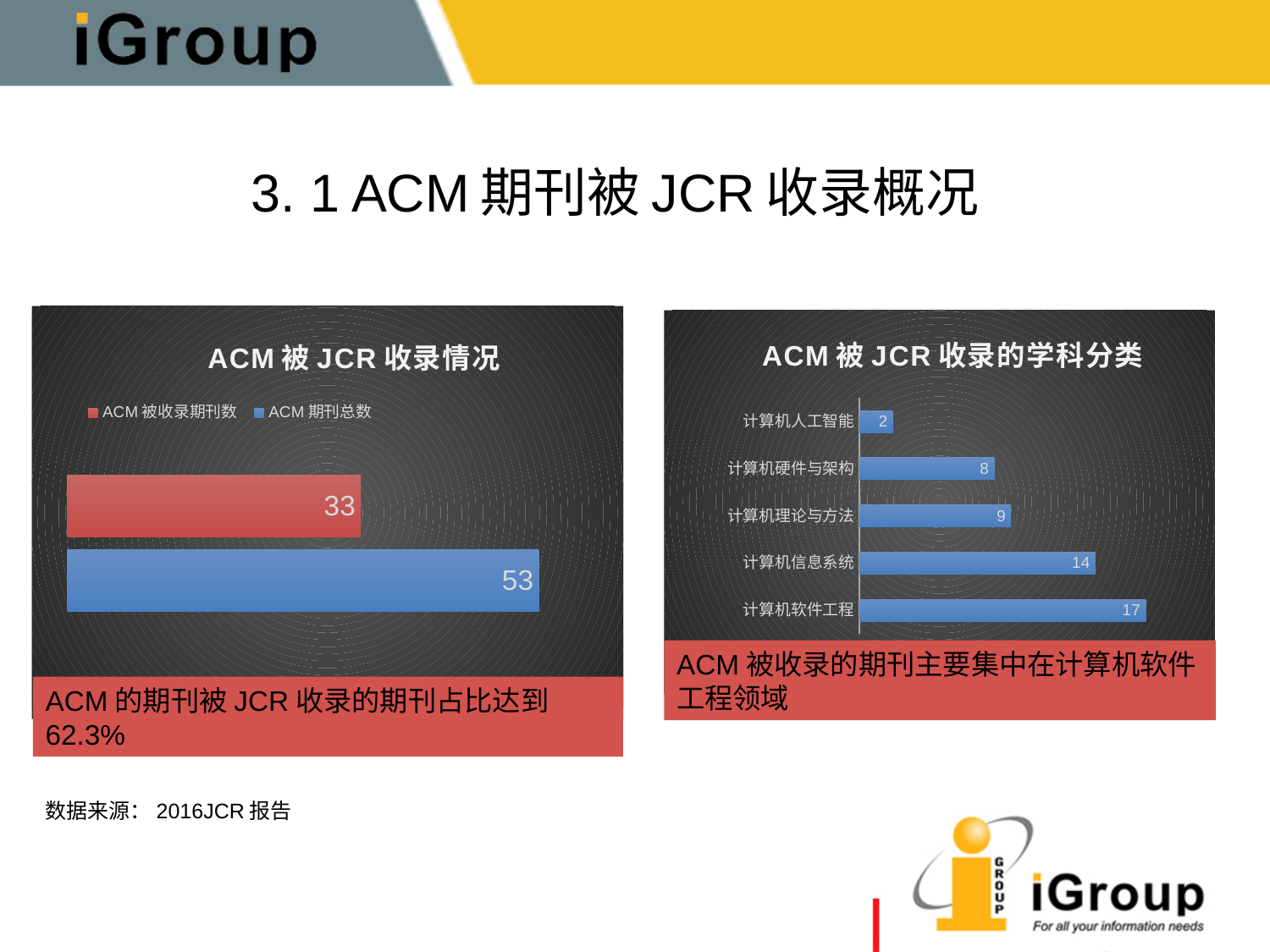

# 3. 1 ACM期刊被JCR收录概况

### Chart: ACM被JCR收录情况

| Category | ACM期刊总数 | ACM被收录期刊数 |
|---|---|---|
ACM的期刊被JCR收录的期刊占比达到62.3%

### Chart: ACM被JCR收录的学科分类

| Category |  |
|---|---|
| 计算机软件工程 | 17.0 |
| 计算机信息系统 | 14.0 |
| 计算机理论与方法 | 9.0 |
| 计算机硬件与架构 | 8.0 |
| 计算机人工智能 | 2.0 |
ACM被收录的期刊主要集中在计算机软件工程领域

数据来源：2016JCR报告